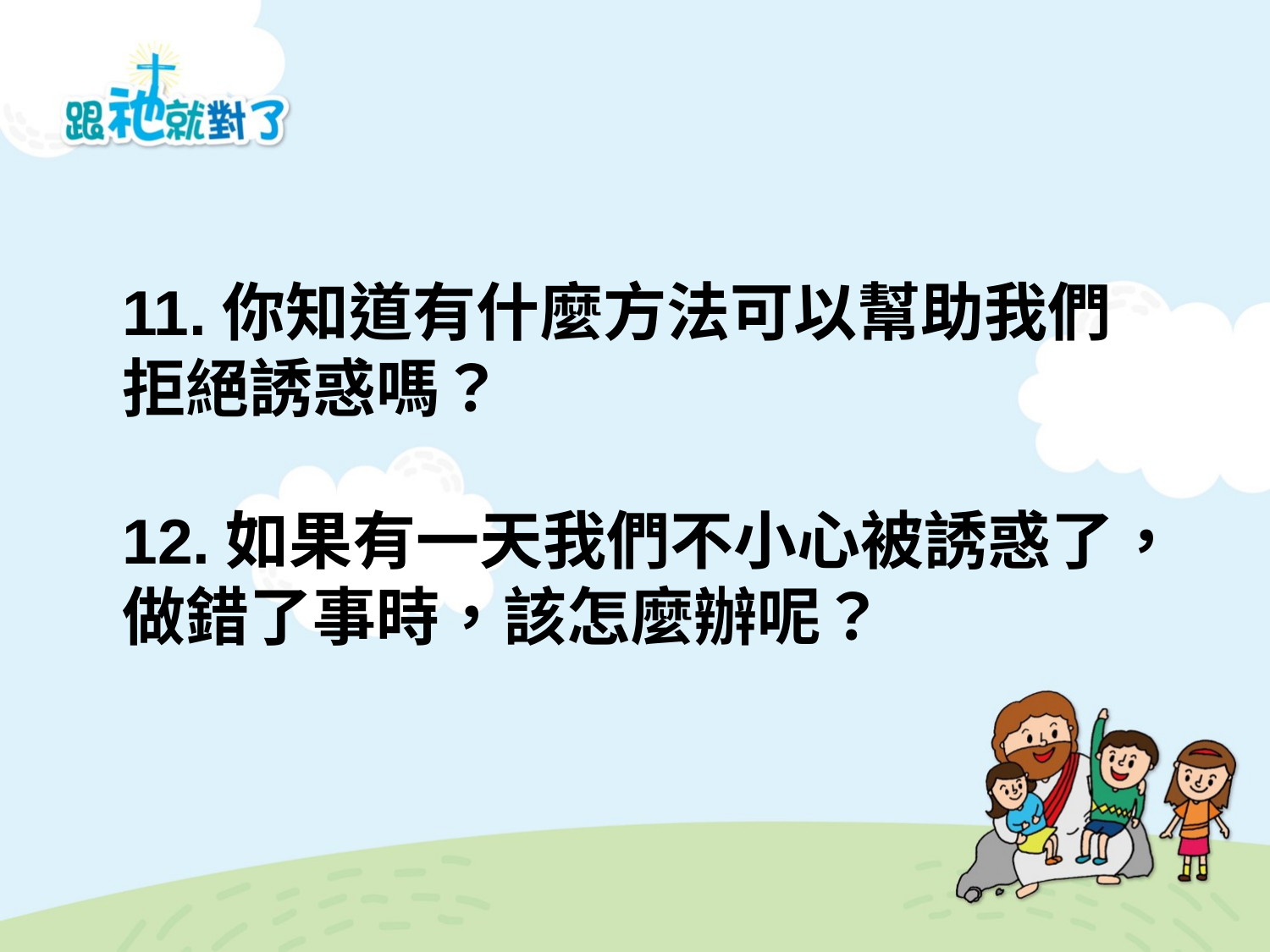

11.你知道有什麼方法可以幫助我們拒絕誘惑嗎？

12.如果有一天我們不小心被誘惑了，做錯了事時，該怎麼辦呢？